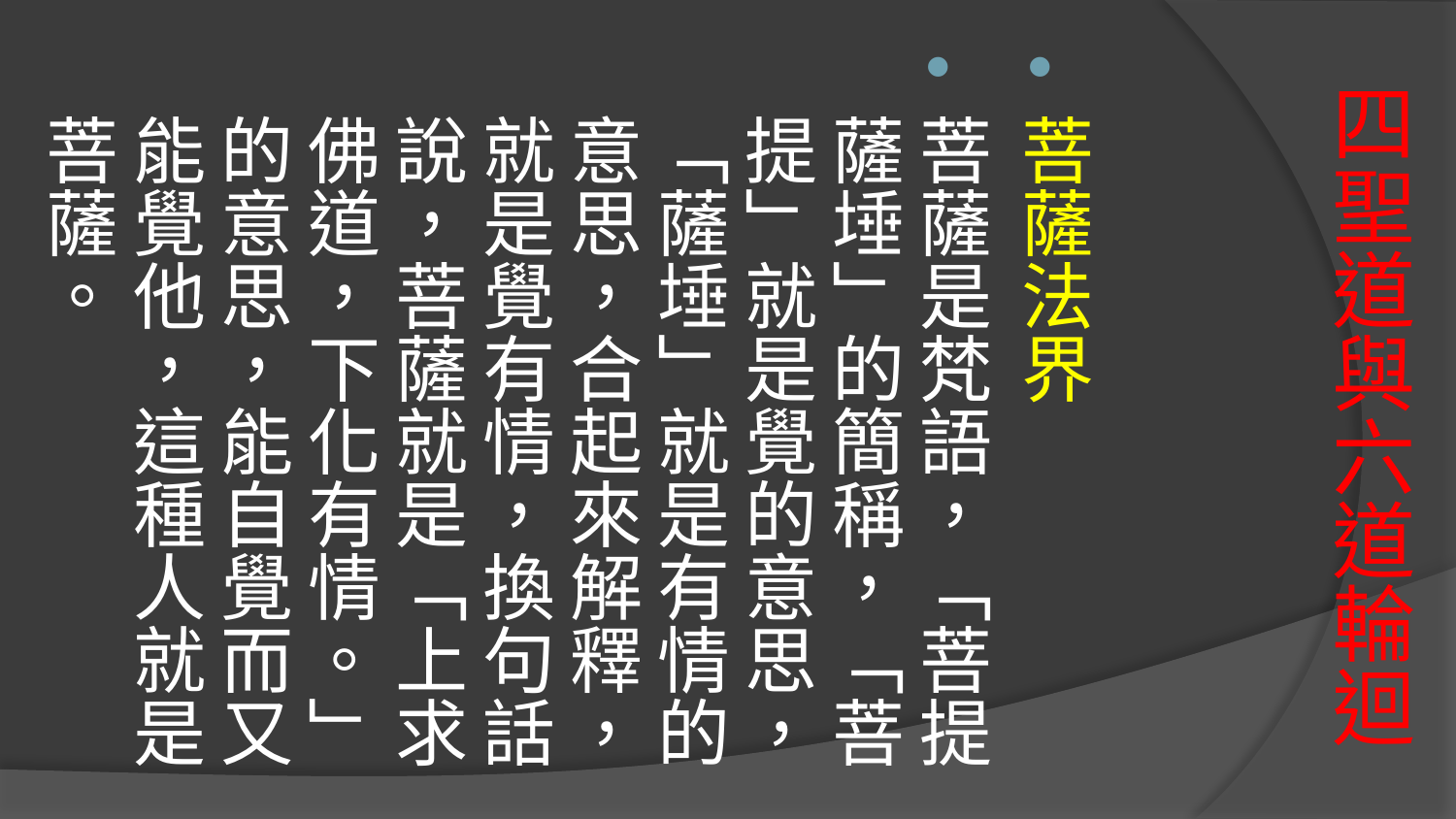

菩薩法界
菩薩是梵語，「菩提薩埵」的簡稱，「菩提」就是覺的意思，「薩埵」就是有情的意思，合起來解釋，就是覺有情，換句話說，菩薩就是「上求佛道，下化有情。」的意思，能自覺而又能覺他，這種人就是菩薩。
# 四聖道與六道輪迴